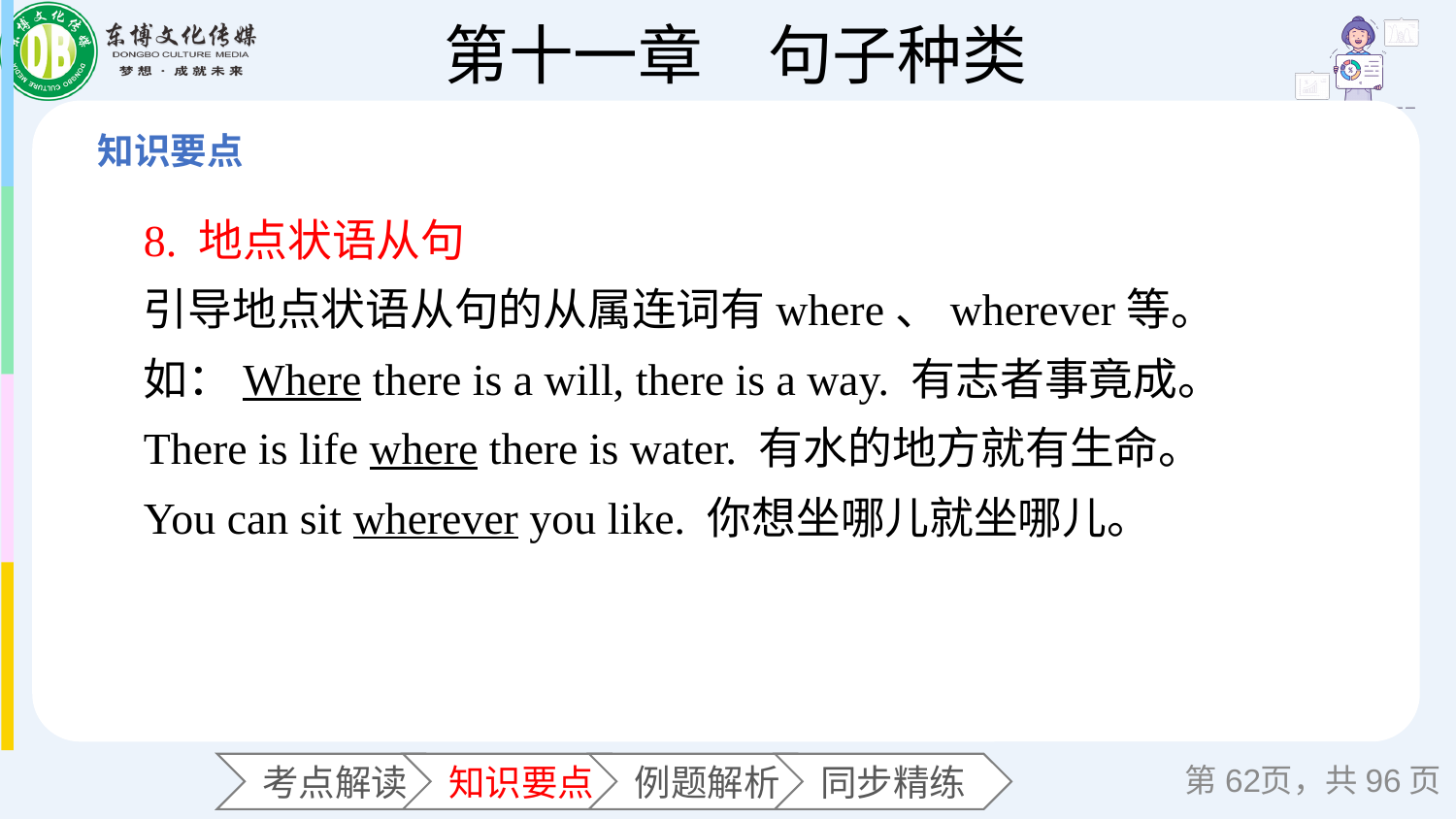

8. 地点状语从句
引导地点状语从句的从属连词有where、wherever等。
如：Where there is a will, there is a way. 有志者事竟成。
There is life where there is water. 有水的地方就有生命。
You can sit wherever you like. 你想坐哪儿就坐哪儿。
第62页，共96页